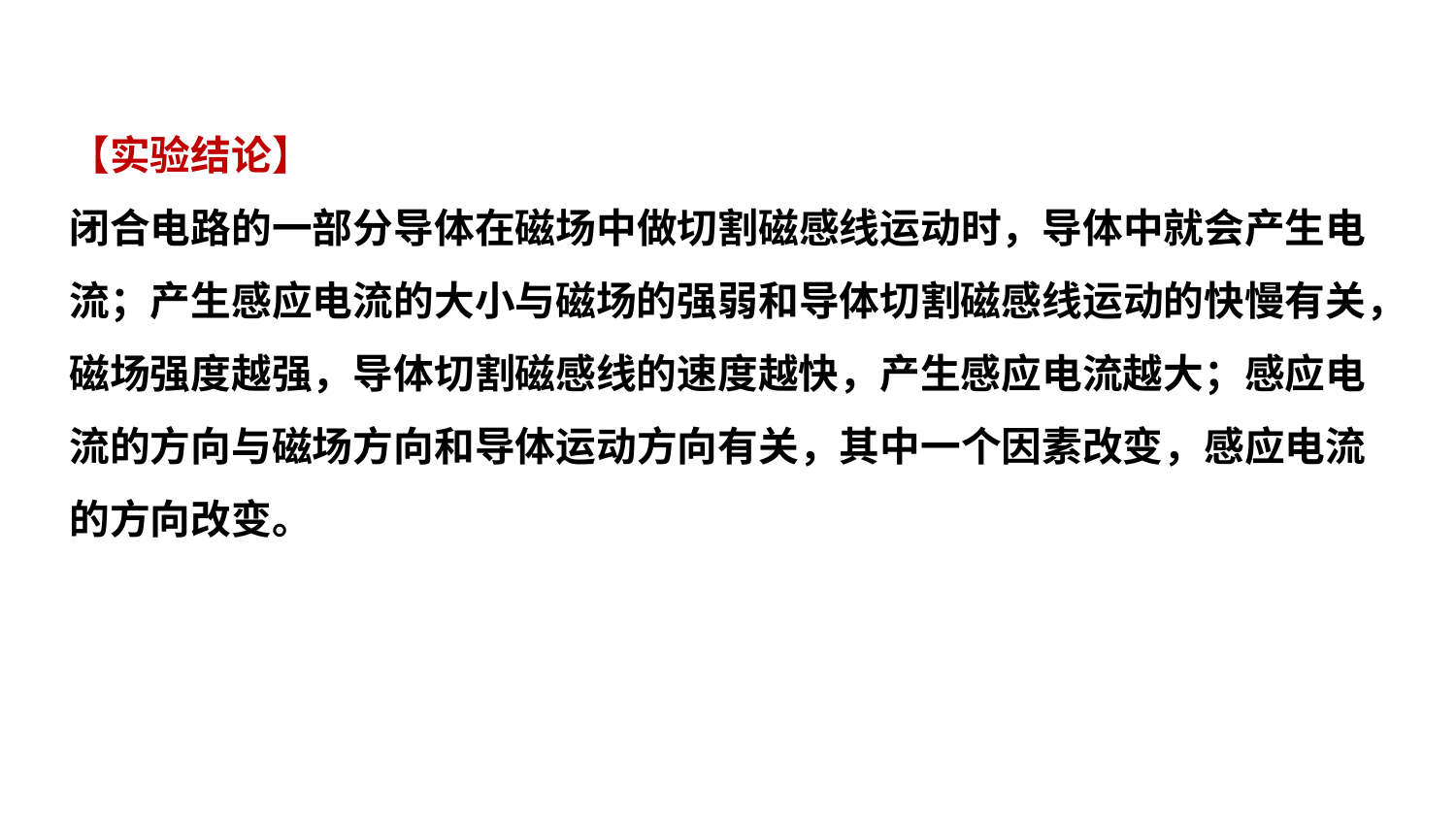

【实验结论】
闭合电路的一部分导体在磁场中做切割磁感线运动时，导体中就会产生电流；产生感应电流的大小与磁场的强弱和导体切割磁感线运动的快慢有关，磁场强度越强，导体切割磁感线的速度越快，产生感应电流越大；感应电流的方向与磁场方向和导体运动方向有关，其中一个因素改变，感应电流的方向改变。